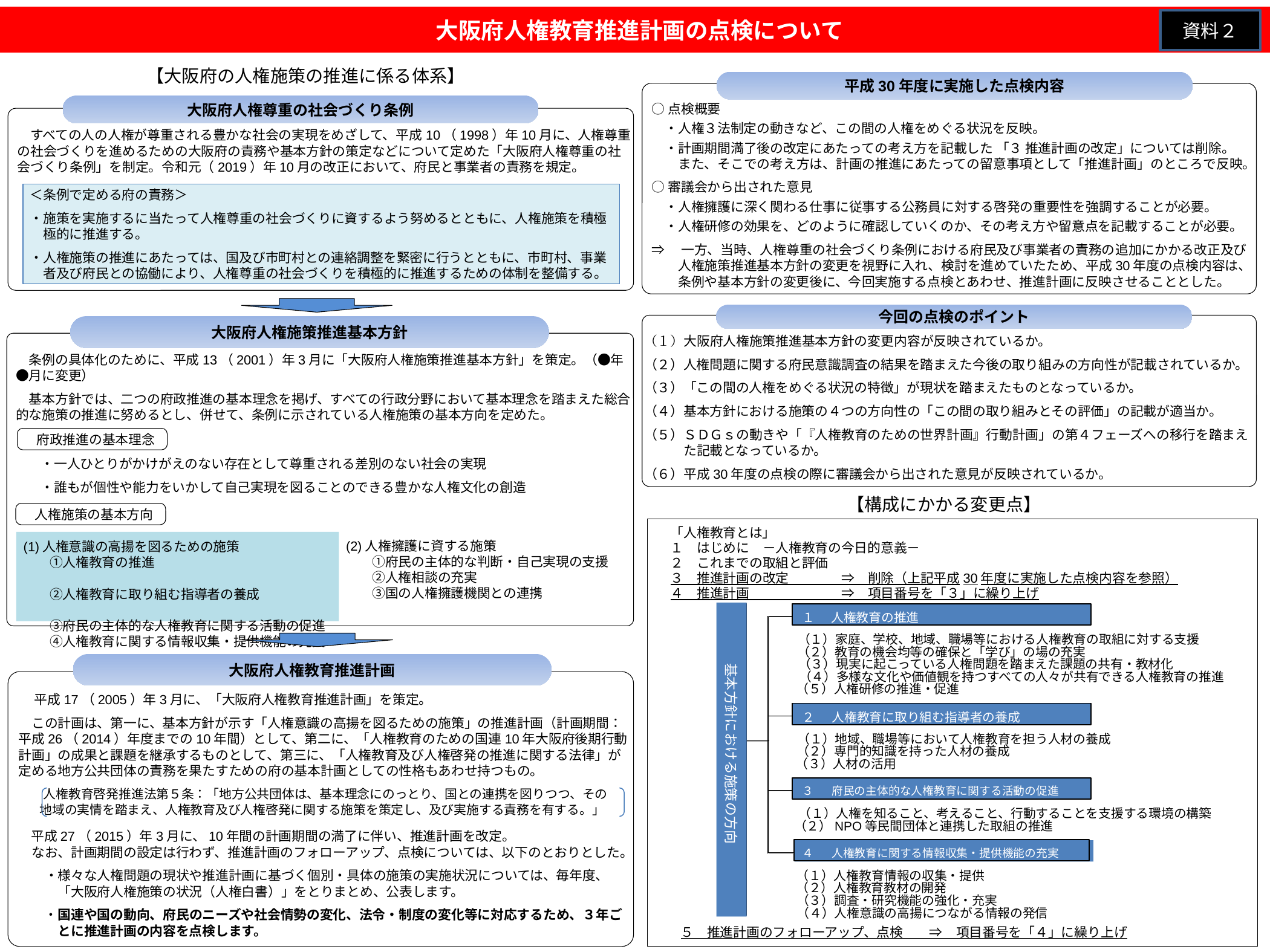

大阪府人権教育推進計画の点検について
資料２
【大阪府の人権施策の推進に係る体系】
平成30年度に実施した点検内容

○点検概要
　・人権３法制定の動きなど、この間の人権をめぐる状況を反映。
　・計画期間満了後の改定にあたっての考え方を記載した 「３ 推進計画の改定」については削除。
　　また、そこでの考え方は、計画の推進にあたっての留意事項として「推進計画」のところで反映。
○審議会から出された意見
　・人権擁護に深く関わる仕事に従事する公務員に対する啓発の重要性を強調することが必要。
　・人権研修の効果を、どのように確認していくのか、その考え方や留意点を記載することが必要。
⇒　一方、当時、人権尊重の社会づくり条例における府民及び事業者の責務の追加にかかる改正及び
　　人権施策推進基本方針の変更を視野に入れ、検討を進めていたため、平成30年度の点検内容は、
　　条例や基本方針の変更後に、今回実施する点検とあわせ、推進計画に反映させることとした。
大阪府人権尊重の社会づくり条例

　すべての人の人権が尊重される豊かな社会の実現をめざして、平成10（1998）年10月に、人権尊重の社会づくりを進めるための大阪府の責務や基本方針の策定などについて定めた「大阪府人権尊重の社会づくり条例」を制定。令和元（2019）年10月の改正において、府民と事業者の責務を規定。
＜条例で定める府の責務＞
・施策を実施するに当たって人権尊重の社会づくりに資するよう努めるとともに、人権施策を積極
　極的に推進する。
・人権施策の推進にあたっては、国及び市町村との連絡調整を緊密に行うとともに、市町村、事業
　者及び府民との協働により、人権尊重の社会づくりを積極的に推進するための体制を整備する。

今回の点検のポイント

（１）大阪府人権施策推進基本方針の変更内容が反映されているか。
（２）人権問題に関する府民意識調査の結果を踏まえた今後の取り組みの方向性が記載されているか。
（３）「この間の人権をめぐる状況の特徴」が現状を踏まえたものとなっているか。
（４）基本方針における施策の４つの方向性の「この間の取り組みとその評価」の記載が適当か。
（５）ＳＤＧｓの動きや「『人権教育のための世界計画』行動計画」の第４フェーズへの移行を踏まえ
　　　た記載となっているか。
（６）平成30年度の点検の際に審議会から出された意見が反映されているか。
大阪府人権施策推進基本方針

　条例の具体化のために、平成13（2001）年3月に「大阪府人権施策推進基本方針」を策定。（●年●月に変更）
　基本方針では、二つの府政推進の基本理念を掲げ、すべての行政分野において基本理念を踏まえた総合的な施策の推進に努めるとし、併せて、条例に示されている人権施策の基本方向を定めた。
府政推進の基本理念
・一人ひとりがかけがえのない存在として尊重される差別のない社会の実現
・誰もが個性や能力をいかして自己実現を図ることのできる豊かな人権文化の創造
【構成にかかる変更点】
人権施策の基本方向

１
人権教育の推進

（１）家庭、学校、地域、職場等における人権教育の取組に対する支援
（２）教育の機会均等の確保と「学び」の場の充実
（３）現実に起こっている人権問題を踏まえた課題の共有・教材化

（４）多様な文化や価値観を持つすべての人々が共有できる人権教育の推進

（５）人権研修の推進・促進

２
人権教育に取り組む指導者の養成

（１）地域、職場等において人権教育を担う人材の養成

（２）専門的知識を持った人材の養成

（３）人材の活用

３
府民の主体的な人権教育に関する活動の促進

（１）人権を知ること、考えること、行動することを支援する環境の構築
（２）NPO等民間団体と連携した取組の推進

４
人権教育に関する情報収集・提供機能の充実

（１）人権教育情報の収集・提供
（２）人権教育教材の開発
（３）調査・研究機能の強化・充実
（４）人権意識の高揚につながる情報の発信
５　推進計画のフォローアップ、点検　　⇒　項目番号を「４」に繰り上げ
「人権教育とは」
１　はじめに　－人権教育の今日的意義－
２　これまでの取組と評価
３　推進計画の改定　　　　⇒　削除（上記平成30年度に実施した点検内容を参照）
４　推進計画　　　　　　　⇒　項目番号を「３」に繰り上げ
(2)人権擁護に資する施策
　　①府民の主体的な判断・自己実現の支援
　　②人権相談の充実
　　③国の人権擁護機関との連携
(1)人権意識の高揚を図るための施策
　　①人権教育の推進
　　②人権教育に取り組む指導者の養成
　　③府民の主体的な人権教育に関する活動の促進
　　④人権教育に関する情報収集・提供機能の充実

基本方針における施策の方向
大阪府人権教育推進計画

　 平成17（2005）年3月に、「大阪府人権教育推進計画」を策定。
　この計画は、第一に、基本方針が示す「人権意識の高揚を図るための施策」の推進計画（計画期間：平成26（2014）年度までの10年間）として、第二に、「人権教育のための国連10年大阪府後期行動計画」の成果と課題を継承するものとして、第三に、「人権教育及び人権啓発の推進に関する法律」が定める地方公共団体の責務を果たすための府の基本計画としての性格もあわせ持つもの。
 　  人権教育啓発推進法第５条：「地方公共団体は、基本理念にのっとり、国との連携を図りつつ、その
　   地域の実情を踏まえ、人権教育及び人権啓発に関する施策を策定し、及び実施する責務を有する。」
　平成27（2015）年3月に、10年間の計画期間の満了に伴い、推進計画を改定。
　なお、計画期間の設定は行わず、推進計画のフォローアップ、点検については、以下のとおりとした。
　　・様々な人権問題の現状や推進計画に基づく個別・具体の施策の実施状況については、毎年度、
　　　「大阪府人権施策の状況（人権白書）」をとりまとめ、公表します。
　　・国連や国の動向、府民のニーズや社会情勢の変化、法令・制度の変化等に対応するため、３年ご
　　　とに推進計画の内容を点検します。